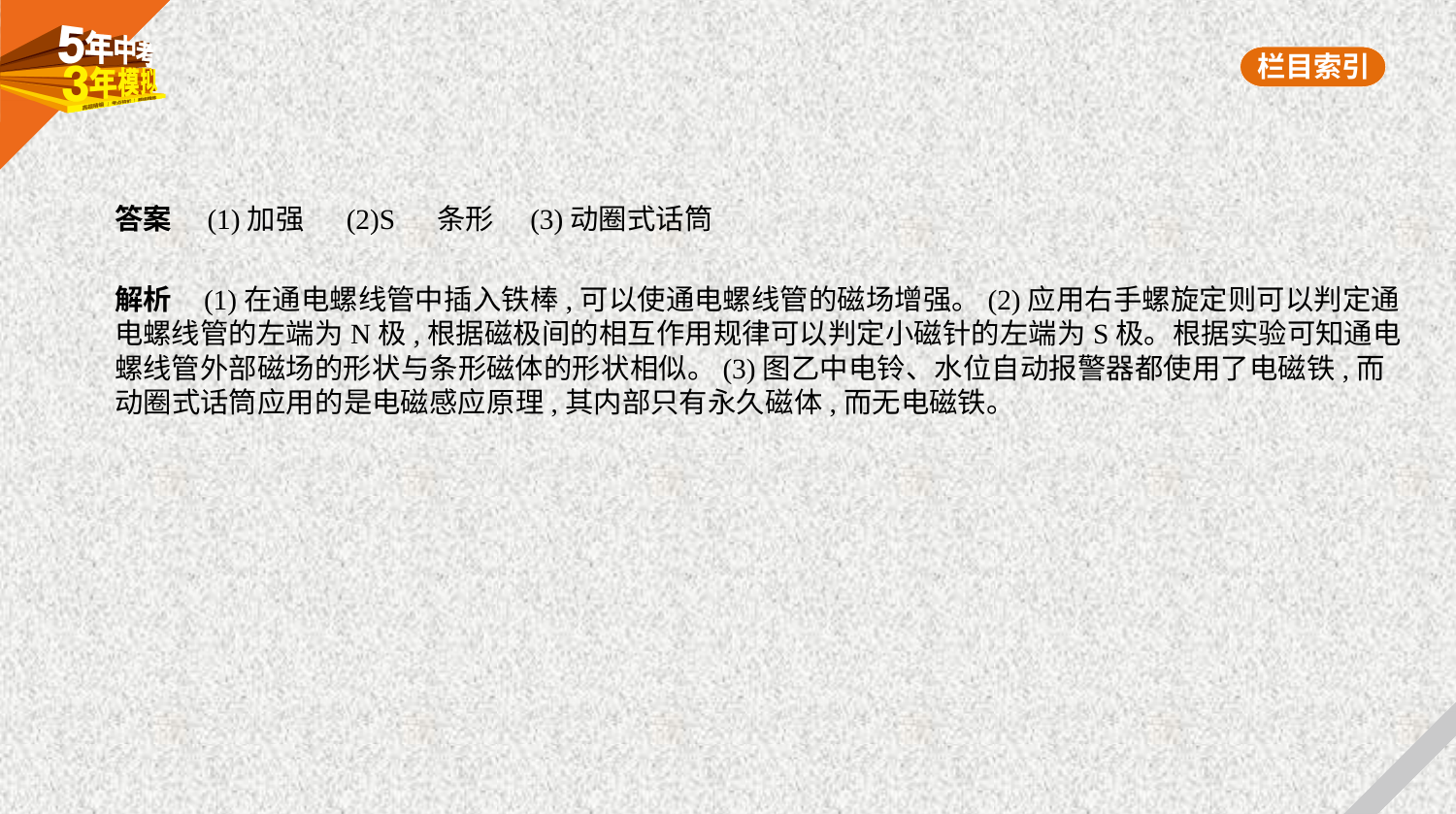

答案　(1)加强　 (2)S　 条形　(3)动圈式话筒
解析    (1)在通电螺线管中插入铁棒,可以使通电螺线管的磁场增强。(2)应用右手螺旋定则可以判定通
电螺线管的左端为N极,根据磁极间的相互作用规律可以判定小磁针的左端为S极。根据实验可知通电
螺线管外部磁场的形状与条形磁体的形状相似。(3)图乙中电铃、水位自动报警器都使用了电磁铁,而
动圈式话筒应用的是电磁感应原理,其内部只有永久磁体,而无电磁铁。